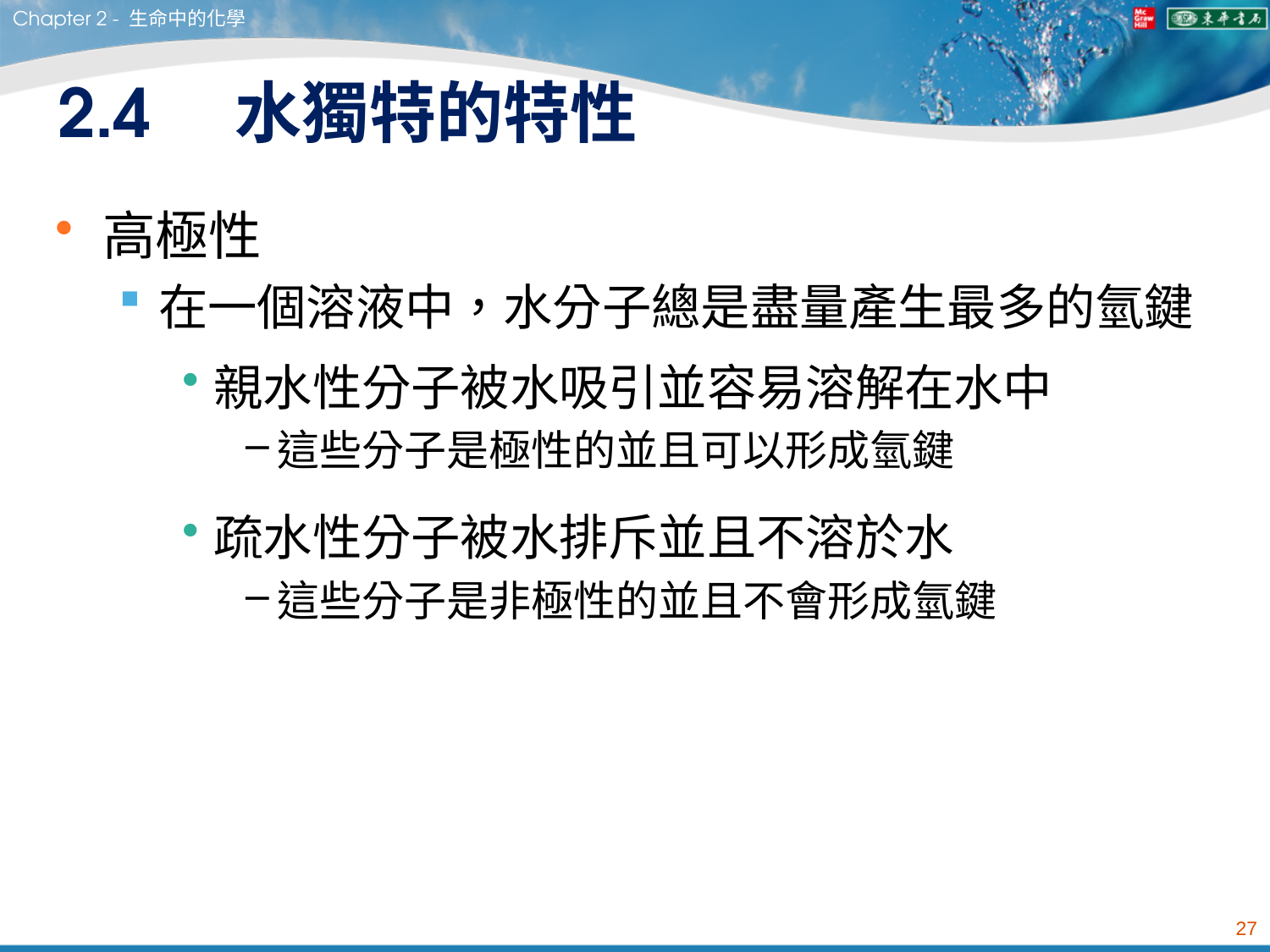

Chapter 2 - 生命中的化學
# 2.4　水獨特的特性
高極性
在一個溶液中，水分子總是盡量產生最多的氫鍵
親水性分子被水吸引並容易溶解在水中
這些分子是極性的並且可以形成氫鍵
疏水性分子被水排斥並且不溶於水
這些分子是非極性的並且不會形成氫鍵
27